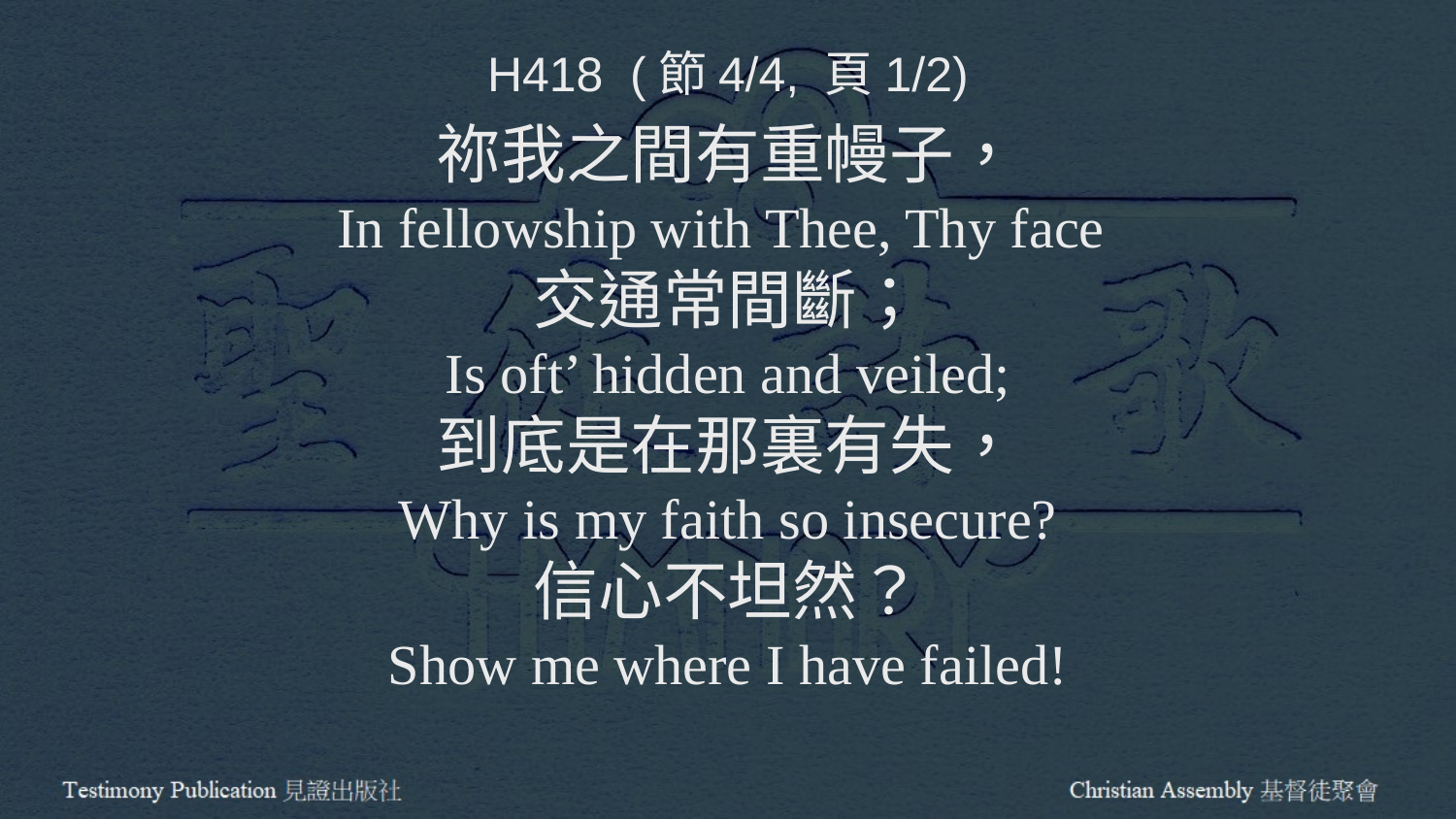

H418  (節4/4, 頁1/2)
祢我之間有重幔子，
In fellowship with Thee, Thy face
交通常間斷；
Is oft’ hidden and veiled;
到底是在那裏有失，
Why is my faith so insecure?
信心不坦然？
Show me where I have failed!